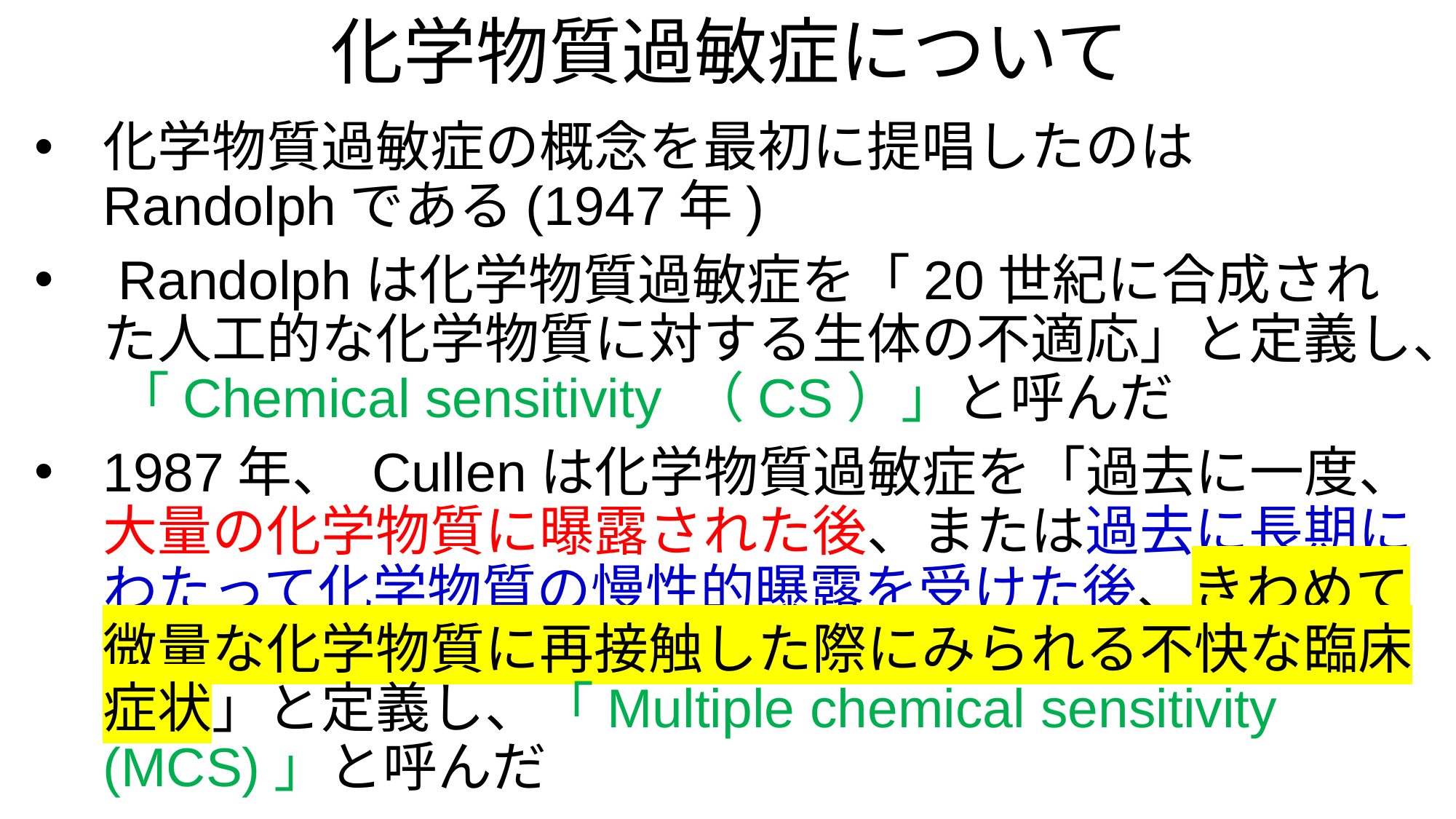

# 化学物質過敏症について
化学物質過敏症の概念を最初に提唱したのはRandolphである(1947年)
 Randolphは化学物質過敏症を「20世紀に合成された人工的な化学物質に対する生体の不適応」と定義し、 「Chemical sensitivity （CS）」と呼んだ
1987年、 Cullenは化学物質過敏症を「過去に一度、大量の化学物質に曝露された後、または過去に長期にわたって化学物質の慢性的曝露を受けた後、きわめて微量な化学物質に再接触した際にみられる不快な臨床症状」と定義し、「Multiple chemical sensitivity (MCS)」と呼んだ